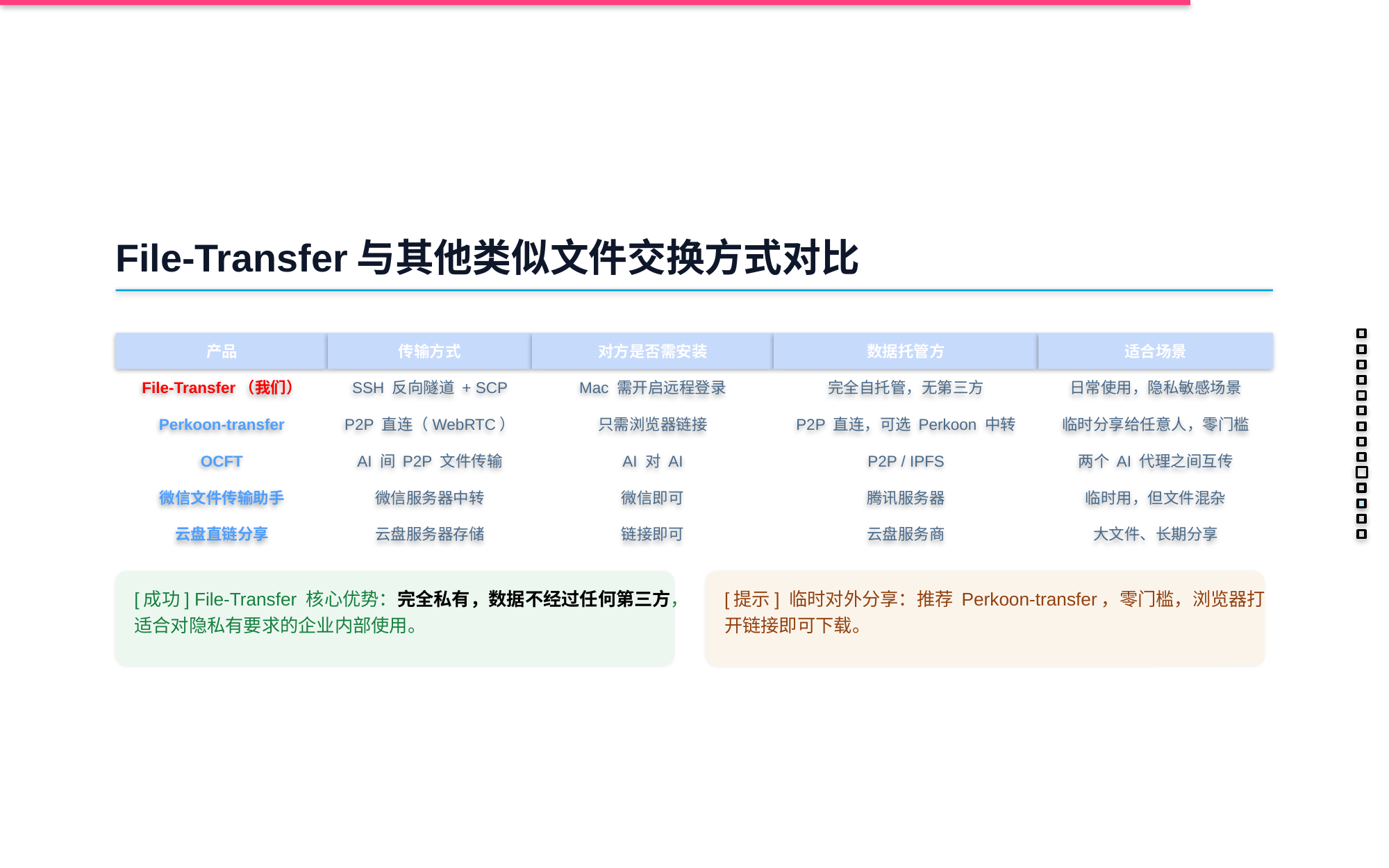

File-Transfer与其他类似文件交换方式对比

产品
传输方式
对方是否需安装
数据托管方
适合场景

File-Transfer（我们）
SSH 反向隧道 + SCP
Mac 需开启远程登录
完全自托管，无第三方
日常使用，隐私敏感场景

Perkoon-transfer
P2P 直连（WebRTC）
只需浏览器链接
P2P 直连，可选 Perkoon 中转
临时分享给任意人，零门槛

OCFT
AI 间 P2P 文件传输
AI 对 AI
P2P / IPFS
两个 AI 代理之间互传

微信文件传输助手
微信服务器中转
微信即可
腾讯服务器
临时用，但文件混杂

云盘直链分享
云盘服务器存储
链接即可
云盘服务商
大文件、长期分享

[成功] File-Transfer 核心优势：完全私有，数据不经过任何第三方，适合对隐私有要求的企业内部使用。

[提示] 临时对外分享：推荐 Perkoon-transfer，零门槛，浏览器打开链接即可下载。